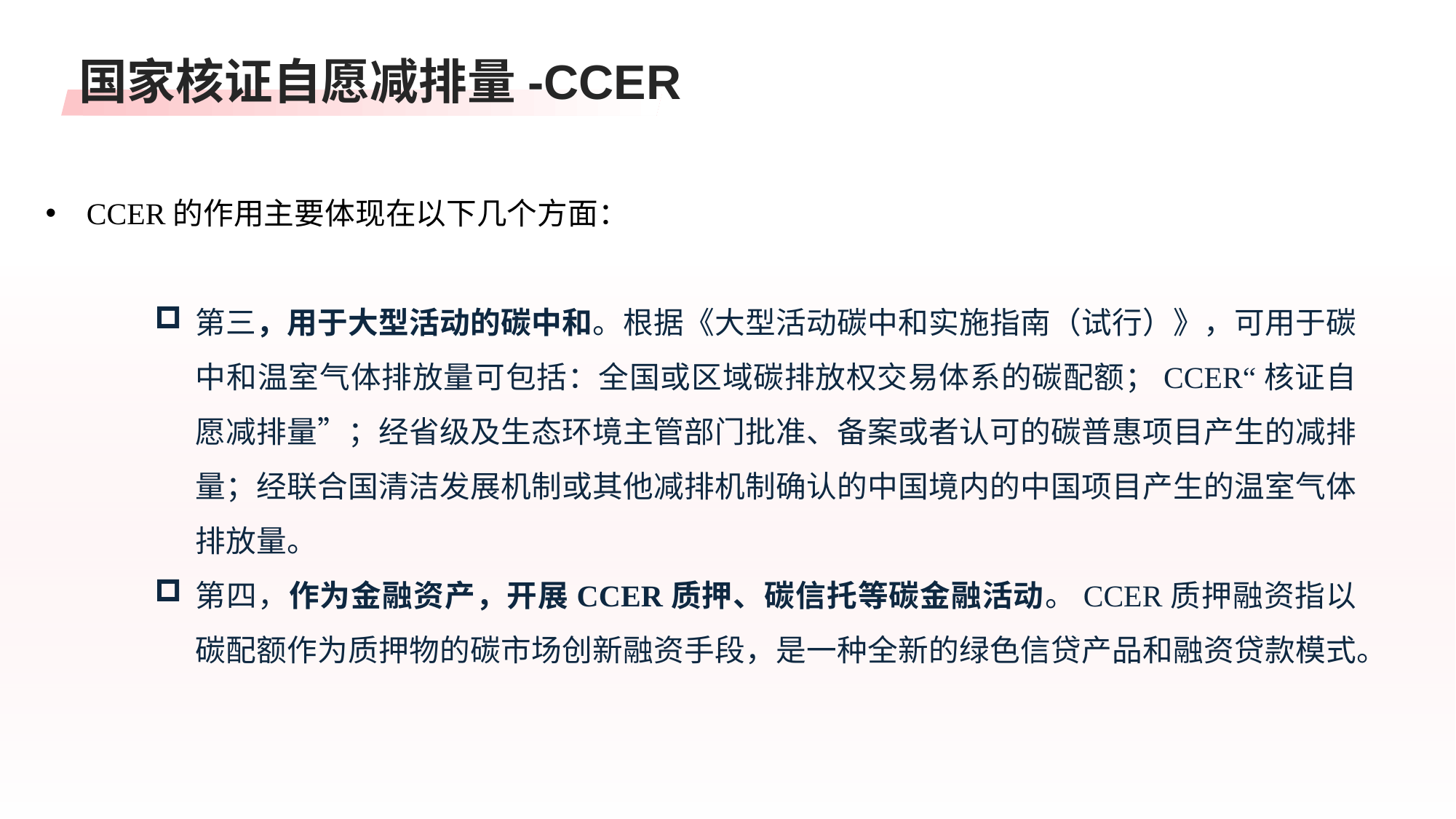

国家核证自愿减排量-CCER

CCER的作用主要体现在以下几个方面：

第三，用于大型活动的碳中和。根据《大型活动碳中和实施指南（试行）》，可用于碳中和温室气体排放量可包括：全国或区域碳排放权交易体系的碳配额；CCER“核证自愿减排量”；经省级及生态环境主管部门批准、备案或者认可的碳普惠项目产生的减排量；经联合国清洁发展机制或其他减排机制确认的中国境内的中国项目产生的温室气体排放量。
第四，作为金融资产，开展CCER质押、碳信托等碳金融活动。CCER质押融资指以碳配额作为质押物的碳市场创新融资手段，是一种全新的绿色信贷产品和融资贷款模式。